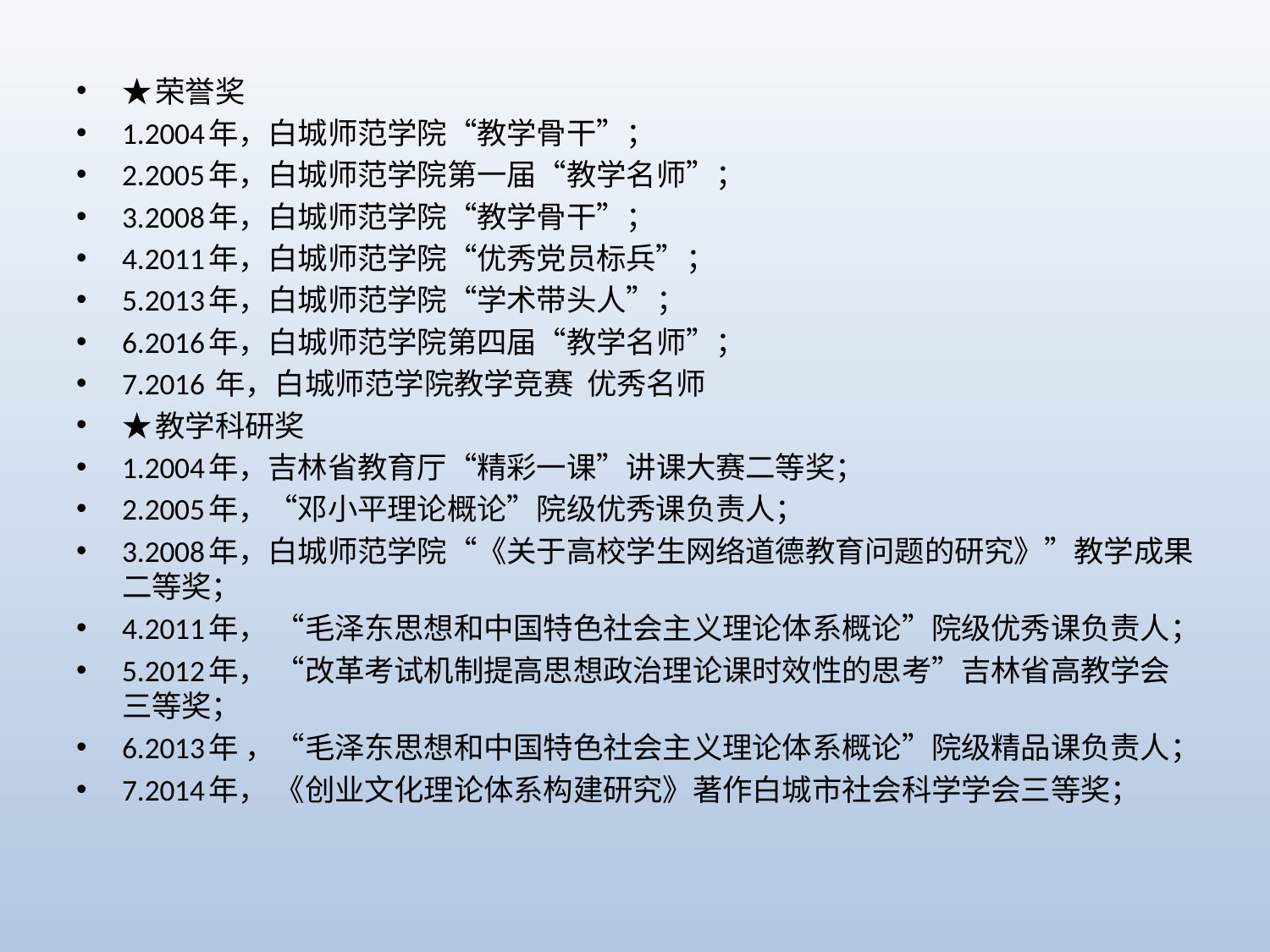

★荣誉奖
1.2004年，白城师范学院“教学骨干”；
2.2005年，白城师范学院第一届“教学名师”；
3.2008年，白城师范学院“教学骨干”；
4.2011年，白城师范学院“优秀党员标兵”；
5.2013年，白城师范学院“学术带头人”；
6.2016年，白城师范学院第四届“教学名师”；
7.2016 年，白城师范学院教学竞赛  优秀名师
★教学科研奖
1.2004年，吉林省教育厅“精彩一课”讲课大赛二等奖；
2.2005年，“邓小平理论概论”院级优秀课负责人；
3.2008年，白城师范学院“《关于高校学生网络道德教育问题的研究》”教学成果二等奖；
4.2011年， “毛泽东思想和中国特色社会主义理论体系概论”院级优秀课负责人；
5.2012年， “改革考试机制提高思想政治理论课时效性的思考”吉林省高教学会三等奖；
6.2013年 ，“毛泽东思想和中国特色社会主义理论体系概论”院级精品课负责人；
7.2014年， 《创业文化理论体系构建研究》著作白城市社会科学学会三等奖；